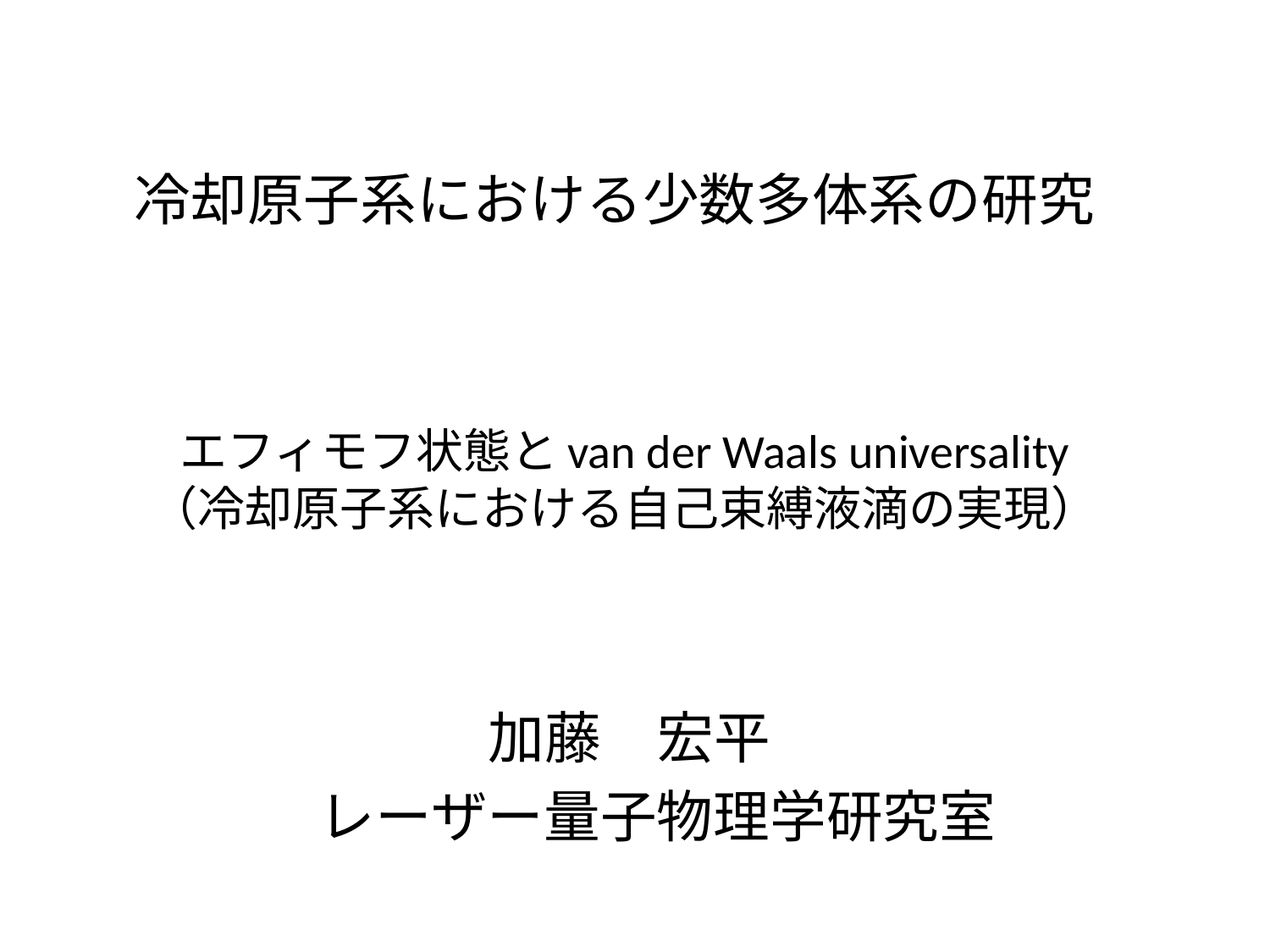

冷却原子系における少数多体系の研究
# エフィモフ状態とvan der Waals universality （冷却原子系における自己束縛液滴の実現）
加藤　宏平
　レーザー量子物理学研究室